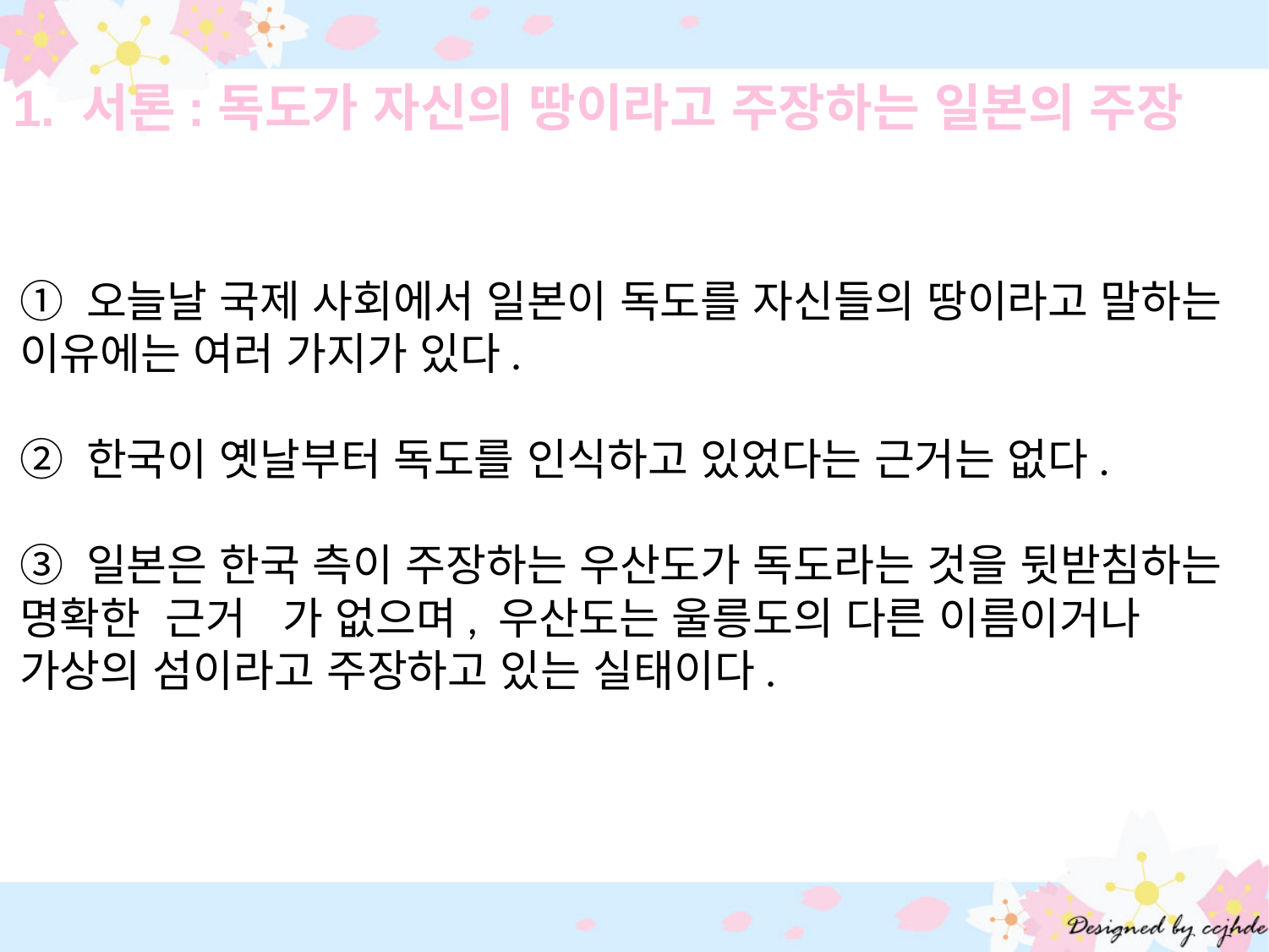

1. 서론:독도가 자신의 땅이라고 주장하는 일본의 주장
① 오늘날 국제 사회에서 일본이 독도를 자신들의 땅이라고 말하는 이유에는 여러 가지가 있다.

② 한국이 옛날부터 독도를 인식하고 있었다는 근거는 없다.

③ 일본은 한국 측이 주장하는 우산도가 독도라는 것을 뒷받침하는 명확한  근거   가 없으며, 우산도는 울릉도의 다른 이름이거나 가상의 섬이라고 주장하고 있는 실태이다.